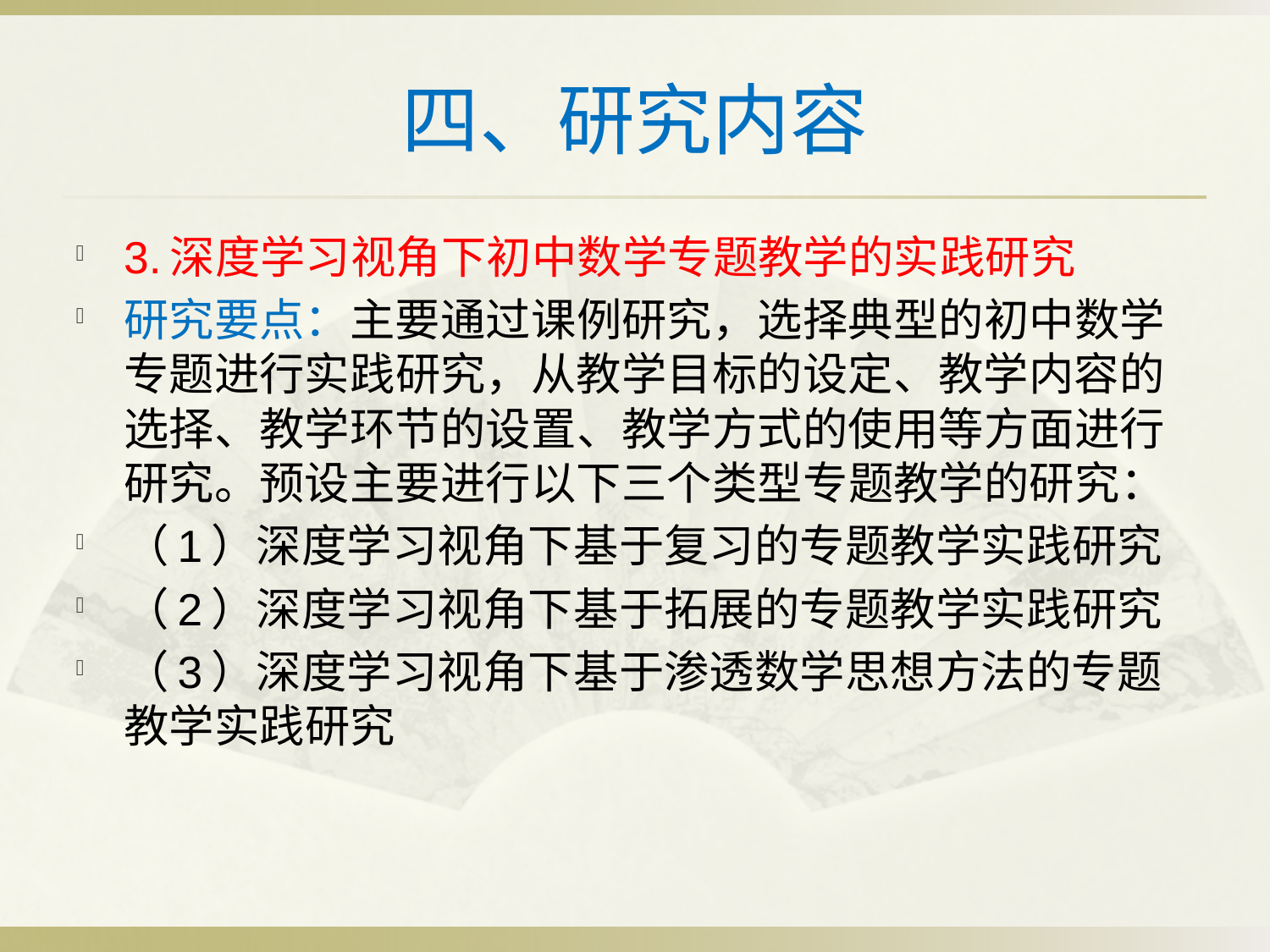

# 四、研究内容
3.深度学习视角下初中数学专题教学的实践研究
研究要点：主要通过课例研究，选择典型的初中数学专题进行实践研究，从教学目标的设定、教学内容的选择、教学环节的设置、教学方式的使用等方面进行研究。预设主要进行以下三个类型专题教学的研究：
（1）深度学习视角下基于复习的专题教学实践研究
（2）深度学习视角下基于拓展的专题教学实践研究
（3）深度学习视角下基于渗透数学思想方法的专题教学实践研究